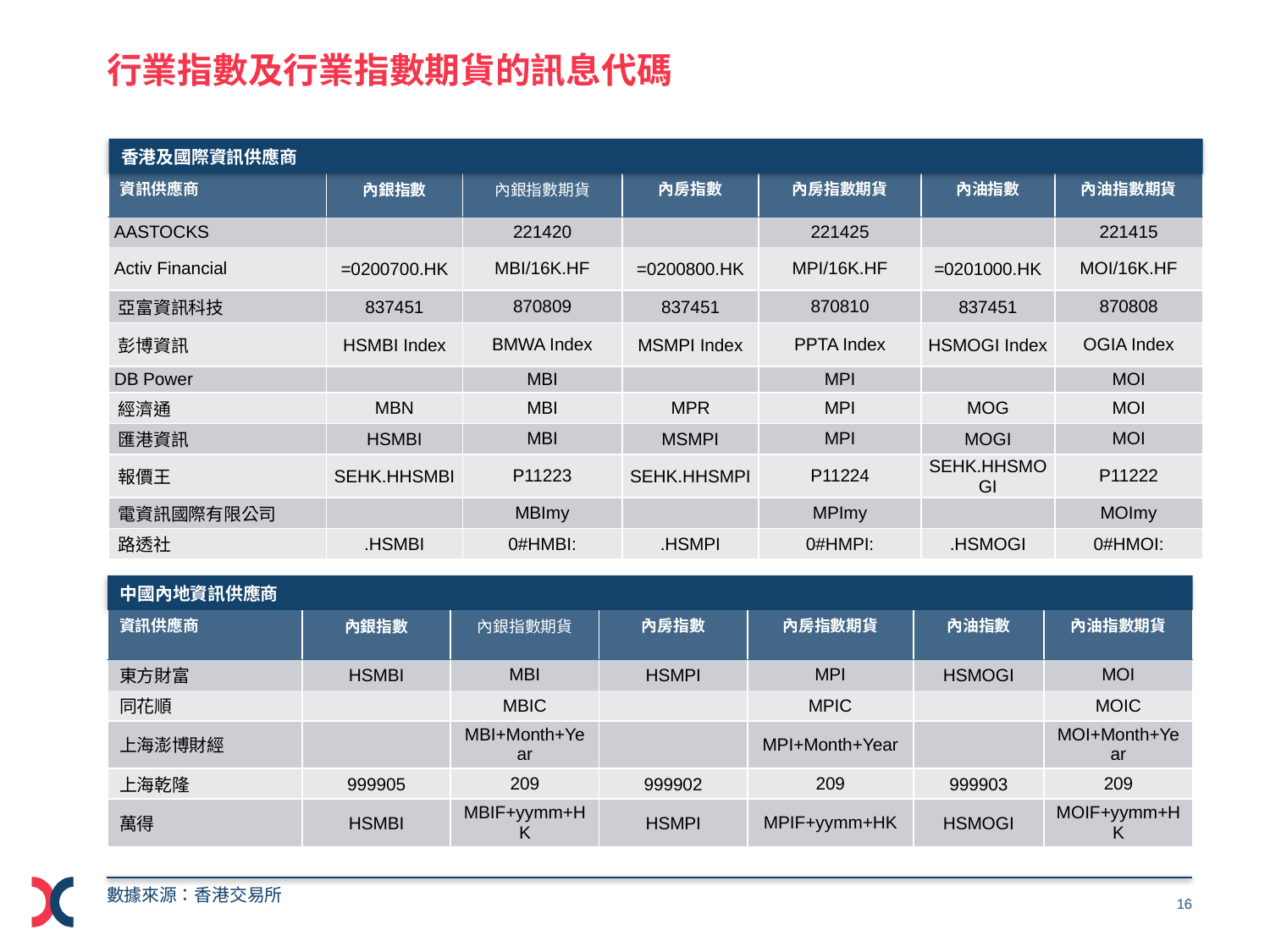

# 行業指數及行業指數期貨的訊息代碼
香港及國際資訊供應商
| 資訊供應商 | 內銀指數 | 內銀指數期貨 | 內房指數 | 內房指數期貨 | 內油指數 | 內油指數期貨 |
| --- | --- | --- | --- | --- | --- | --- |
| AASTOCKS |  | 221420 |  | 221425 |  | 221415 |
| Activ Financial | =0200700.HK | MBI/16K.HF | =0200800.HK | MPI/16K.HF | =0201000.HK | MOI/16K.HF |
| 亞富資訊科技 | 837451 | 870809 | 837451 | 870810 | 837451 | 870808 |
| 彭博資訊 | HSMBI Index | BMWA Index | MSMPI Index | PPTA Index | HSMOGI Index | OGIA Index |
| DB Power |  | MBI |  | MPI |  | MOI |
| 經濟通 | MBN | MBI | MPR | MPI | MOG | MOI |
| 匯港資訊 | HSMBI | MBI | MSMPI | MPI | MOGI | MOI |
| 報價王 | SEHK.HHSMBI | P11223 | SEHK.HHSMPI | P11224 | SEHK.HHSMOGI | P11222 |
| 電資訊國際有限公司 |  | MBImy |  | MPImy |  | MOImy |
| 路透社 | .HSMBI | 0#HMBI: | .HSMPI | 0#HMPI: | .HSMOGI | 0#HMOI: |
中國內地資訊供應商
| 資訊供應商 | 內銀指數 | 內銀指數期貨 | 內房指數 | 內房指數期貨 | 內油指數 | 內油指數期貨 |
| --- | --- | --- | --- | --- | --- | --- |
| 東方財富 | HSMBI | MBI | HSMPI | MPI | HSMOGI | MOI |
| 同花順 |  | MBIC |  | MPIC |  | MOIC |
| 上海澎博財經 |  | MBI+Month+Year |  | MPI+Month+Year |  | MOI+Month+Year |
| 上海乾隆 | 999905 | 209 | 999902 | 209 | 999903 | 209 |
| 萬得 | HSMBI | MBIF+yymm+HK | HSMPI | MPIF+yymm+HK | HSMOGI | MOIF+yymm+HK |
數據來源：香港交易所